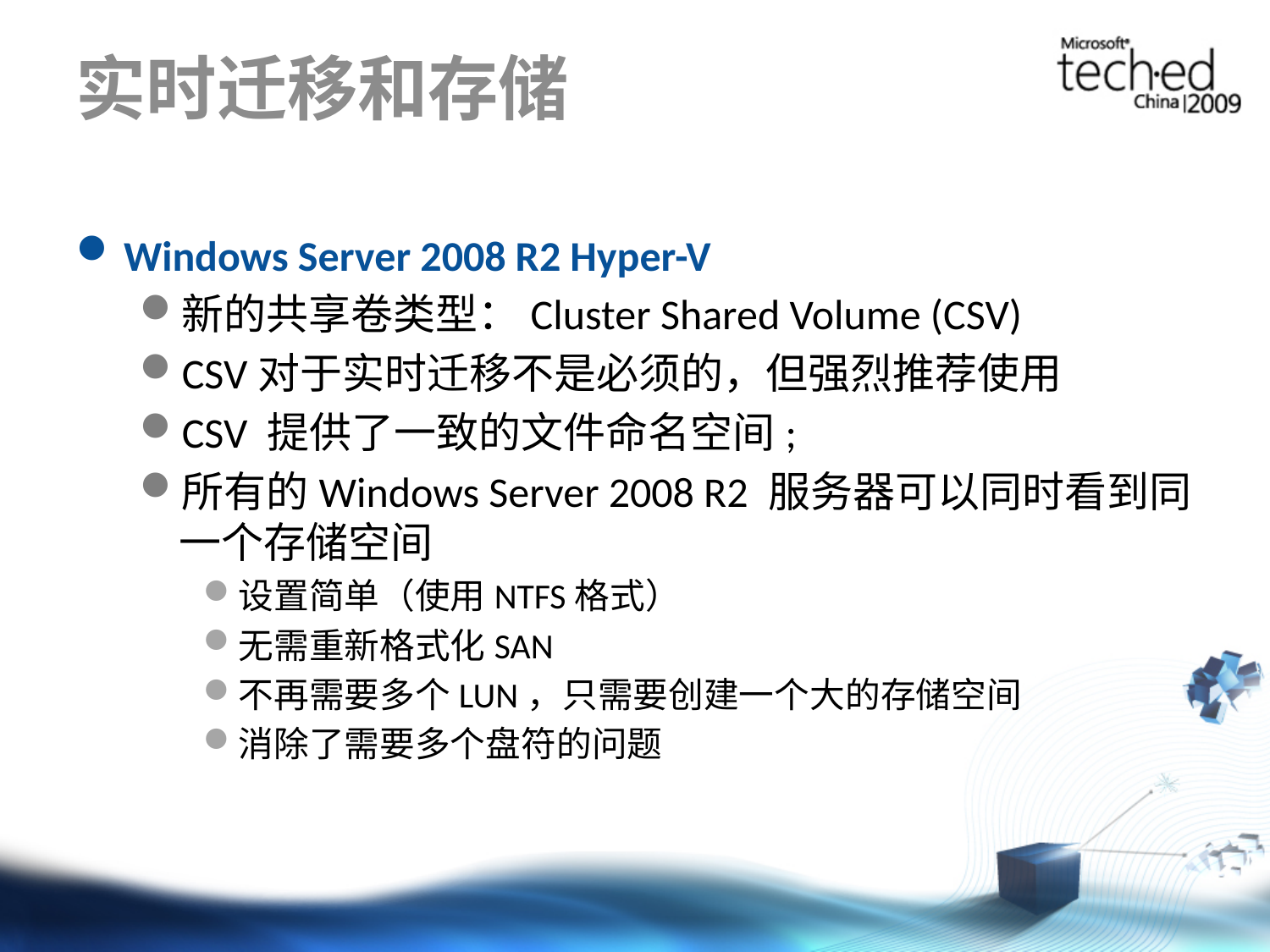

# 实时迁移和存储
Windows Server 2008 R2 Hyper-V
新的共享卷类型：Cluster Shared Volume (CSV)
CSV对于实时迁移不是必须的，但强烈推荐使用
CSV 提供了一致的文件命名空间;
所有的Windows Server 2008 R2 服务器可以同时看到同一个存储空间
设置简单（使用NTFS格式）
无需重新格式化SAN
不再需要多个LUN，只需要创建一个大的存储空间
消除了需要多个盘符的问题